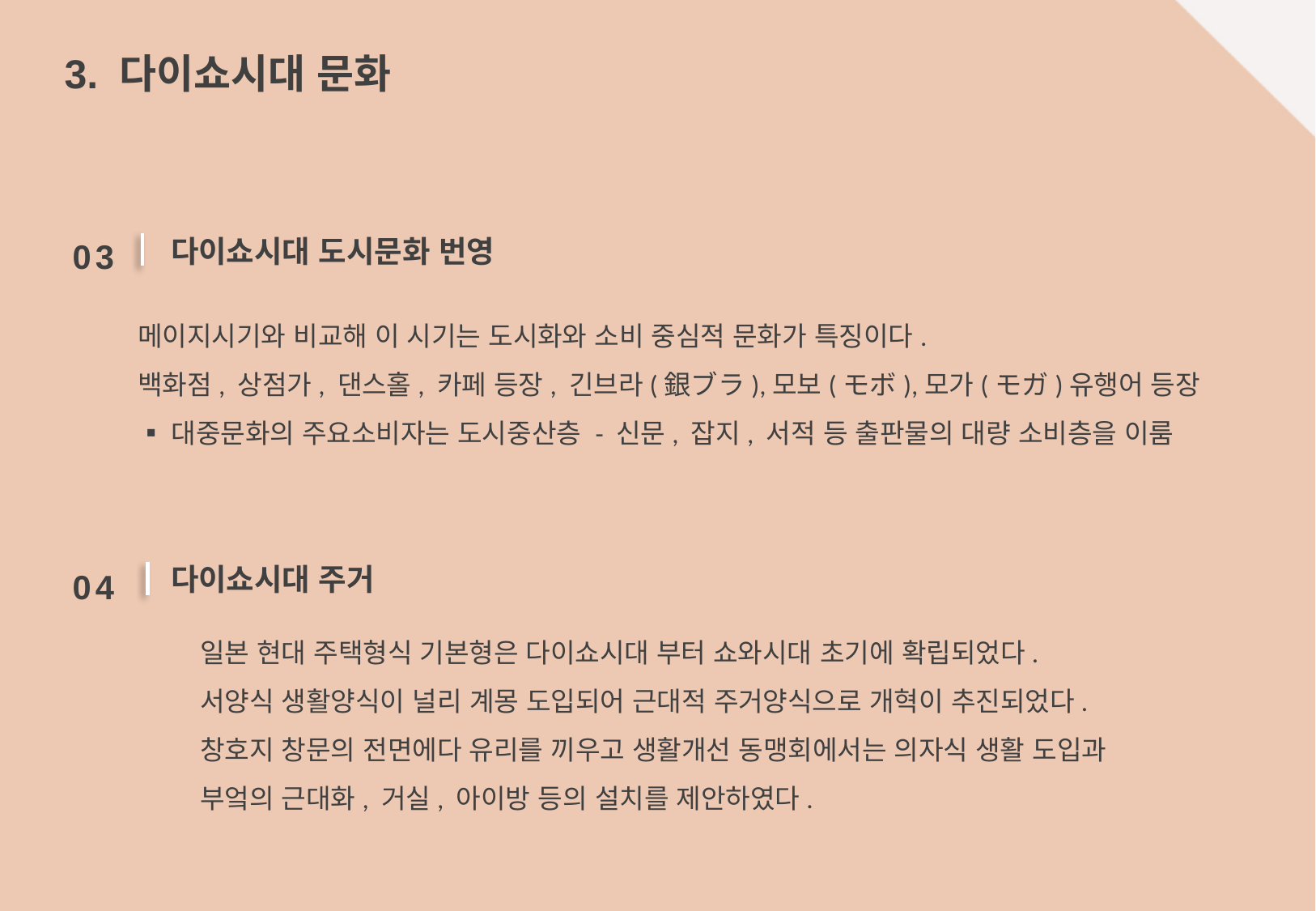

3. 다이쇼시대 문화
0 3
다이쇼시대 도시문화 번영
메이지시기와 비교해 이 시기는 도시화와 소비 중심적 문화가 특징이다.
백화점, 상점가, 댄스홀, 카페 등장, 긴브라(銀ブラ),모보(モボ),모가(モガ)유행어 등장
▪대중문화의 주요소비자는 도시중산층 - 신문, 잡지, 서적 등 출판물의 대량 소비층을 이룸
0 4
다이쇼시대 주거
일본 현대 주택형식 기본형은 다이쇼시대 부터 쇼와시대 초기에 확립되었다.
서양식 생활양식이 널리 계몽 도입되어 근대적 주거양식으로 개혁이 추진되었다.
창호지 창문의 전면에다 유리를 끼우고 생활개선 동맹회에서는 의자식 생활 도입과
부엌의 근대화, 거실, 아이방 등의 설치를 제안하였다.